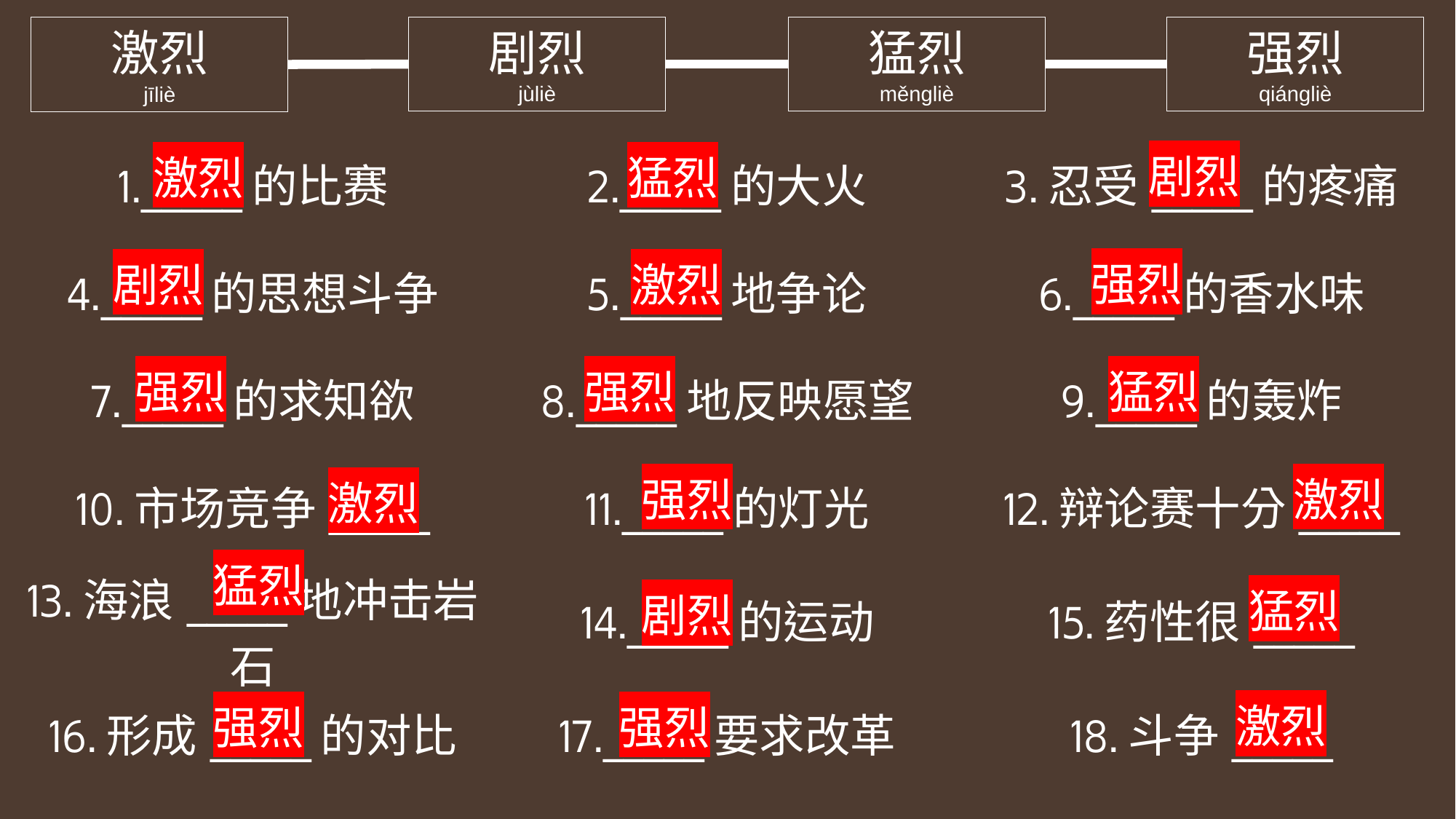

剧烈
jùliè
猛烈
měngliè
强烈
qiángliè
激烈
jīliè
| 1.\_\_\_\_\_的比赛 | 2.\_\_\_\_\_的大火 | 3.忍受\_\_\_\_\_的疼痛 |
| --- | --- | --- |
| 4.\_\_\_\_\_的思想斗争 | 5.\_\_\_\_\_地争论 | 6.\_\_\_\_\_的香水味 |
| 7.\_\_\_\_\_的求知欲 | 8.\_\_\_\_\_地反映愿望 | 9.\_\_\_\_\_的轰炸 |
| 10.市场竞争\_\_\_\_\_ | 11.\_\_\_\_\_的灯光 | 12.辩论赛十分\_\_\_\_\_ |
| 13.海浪\_\_\_\_\_地冲击岩石 | 14.\_\_\_\_\_的运动 | 15.药性很\_\_\_\_\_ |
| 16.形成\_\_\_\_\_的对比 | 17.\_\_\_\_\_要求改革 | 18.斗争\_\_\_\_\_ |
剧烈
猛烈
激烈
强烈
剧烈
激烈
强烈
强烈
猛烈
强烈
激烈
激烈
猛烈
猛烈
剧烈
激烈
强烈
强烈